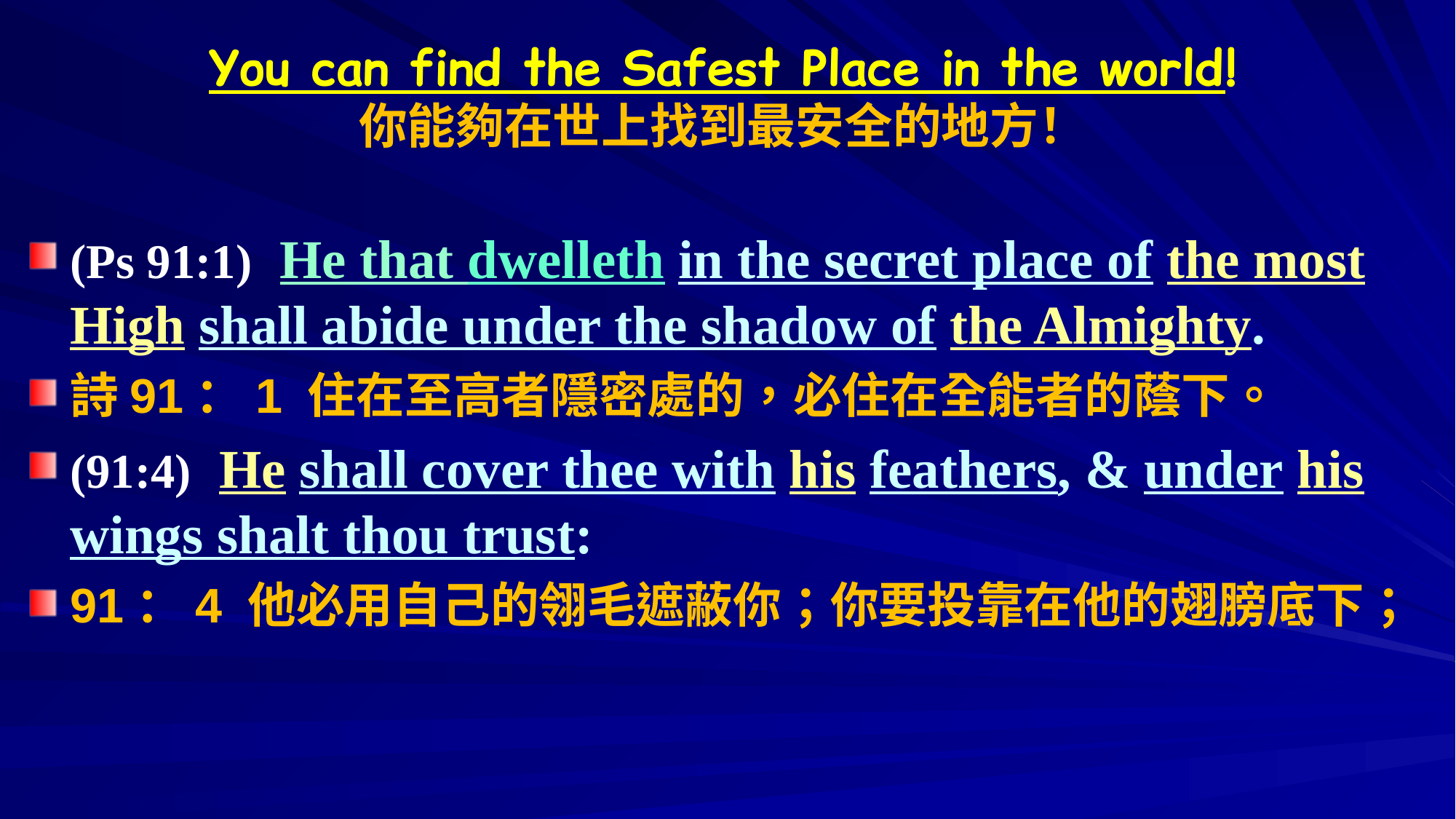

# You can find the Safest Place in the world! 你能夠在世上找到最安全的地方！
(Ps 91:1)  He that dwelleth in the secret place of the most High shall abide under the shadow of the Almighty.
詩91：1 住在至高者隱密處的，必住在全能者的蔭下。
(91:4)  He shall cover thee with his feathers, & under his wings shalt thou trust:
91：4 他必用自己的翎毛遮蔽你；你要投靠在他的翅膀底下；